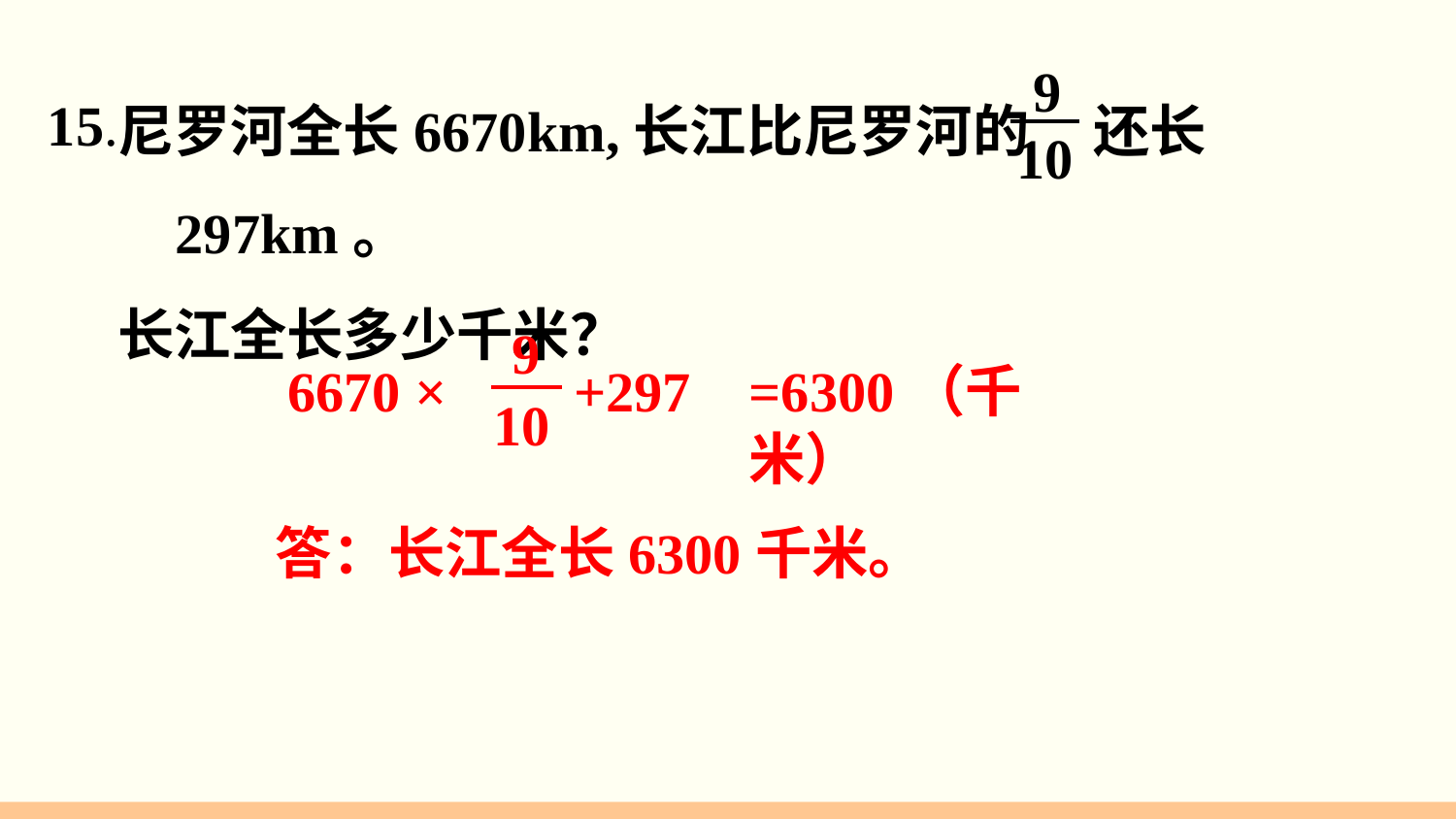

9
10
尼罗河全长6670km,长江比尼罗河的     还长297km。
长江全长多少千米？
15.
9
10
6670 ×         +297
=6300（千米）
答：长江全长6300千米。